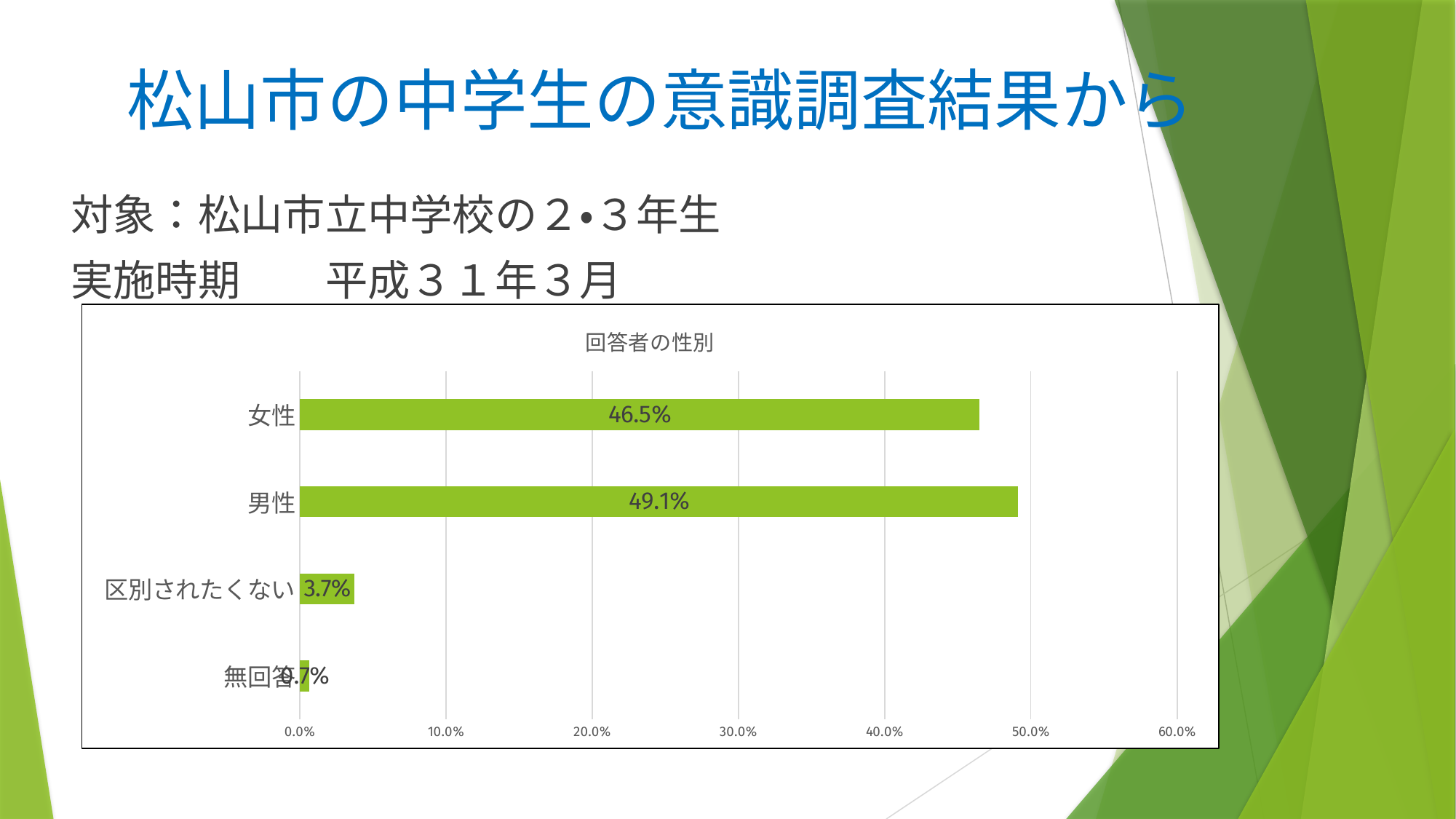

# 松山市の中学生の意識調査結果から
対象：松山市立中学校の２・３年生
実施時期　　平成３１年３月

### Chart: 回答者の性別

| Category | 計 |
|---|---|
| 女性 | 0.4647577092511013 |
| 男性 | 0.4911894273127753 |
| 区別されたくない | 0.037444933920704845 |
| 無回答 | 0.006607929515418502 |